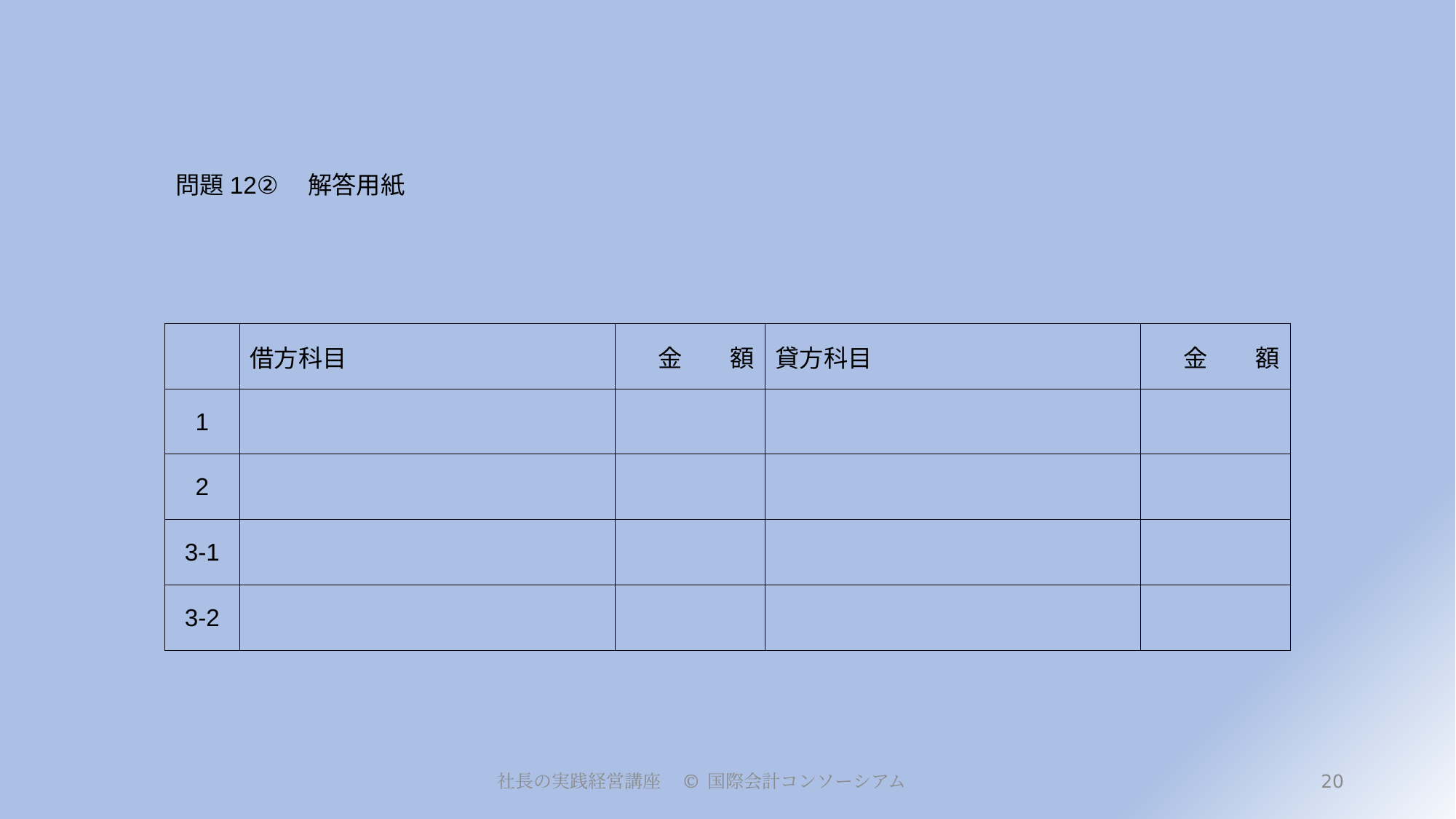

# 問題12②　解答用紙
|  | 借方科目 | 金　　額 | 貸方科目 | 金　　額 |
| --- | --- | --- | --- | --- |
| 1 |  |  |  |  |
| 2 |  |  |  |  |
| 3-1 |  |  |  |  |
| 3-2 |  |  |  |  |
20
社長の実践経営講座　© 国際会計コンソーシアム